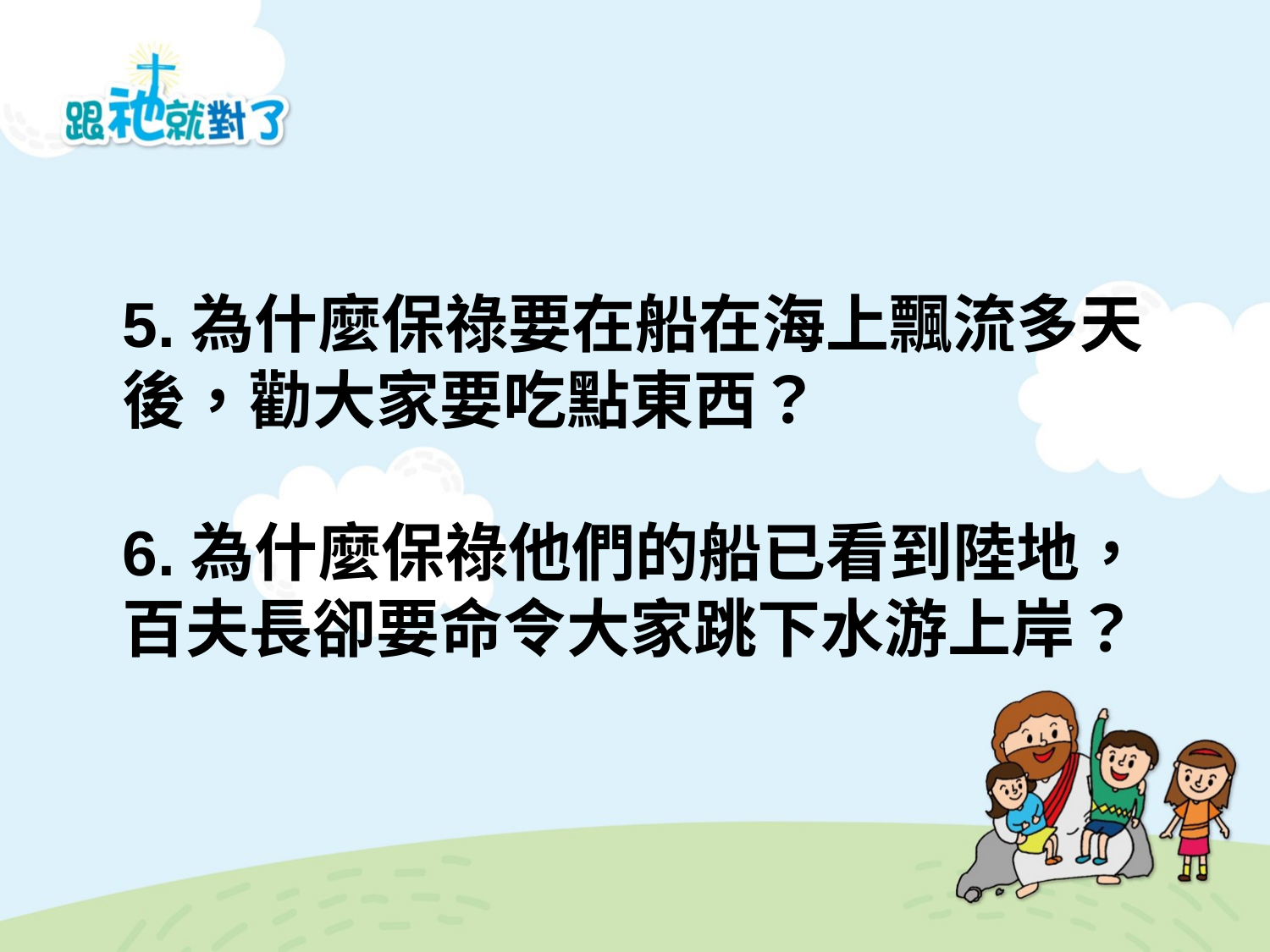

5.為什麼保祿要在船在海上飄流多天後，勸大家要吃點東西？

6.為什麼保祿他們的船已看到陸地，百夫長卻要命令大家跳下水游上岸？